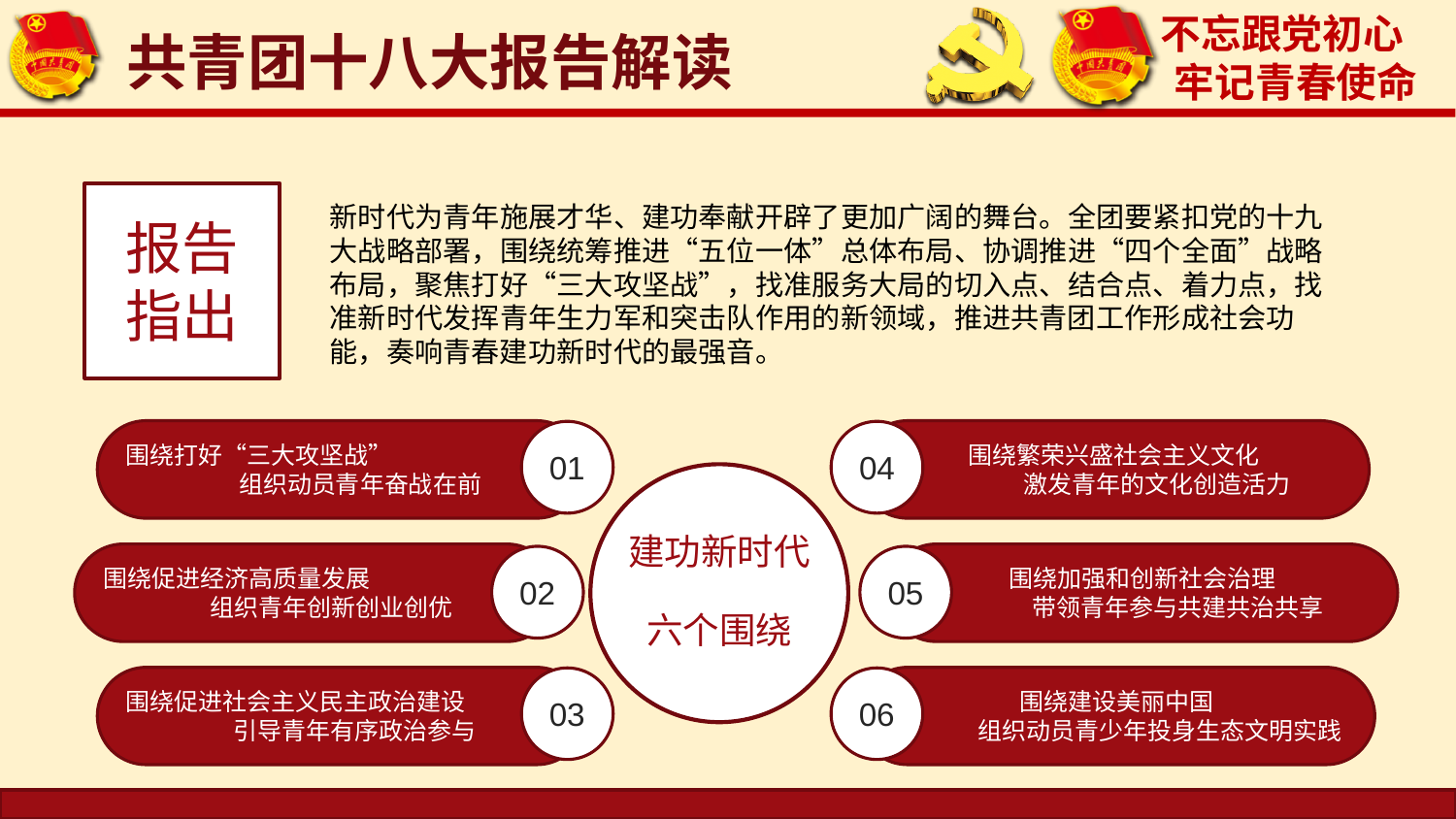

共青团十八大报告解读
报告
指出
新时代为青年施展才华、建功奉献开辟了更加广阔的舞台。全团要紧扣党的十九大战略部署，围绕统筹推进“五位一体”总体布局、协调推进“四个全面”战略布局，聚焦打好“三大攻坚战”，找准服务大局的切入点、结合点、着力点，找准新时代发挥青年生力军和突击队作用的新领域，推进共青团工作形成社会功能，奏响青春建功新时代的最强音。
围绕打好“三大攻坚战”
      组织动员青年奋战在前
01
围绕繁荣兴盛社会主义文化
               激发青年的文化创造活力
04

建功新时代
六个围绕
围绕促进经济高质量发展
     组织青年创新创业创优
02
围绕加强和创新社会治理
            带领青年参与共建共治共享
05
围绕促进社会主义民主政治建设
    引导青年有序政治参与
03
围绕建设美丽中国
               组织动员青少年投身生态文明实践
06